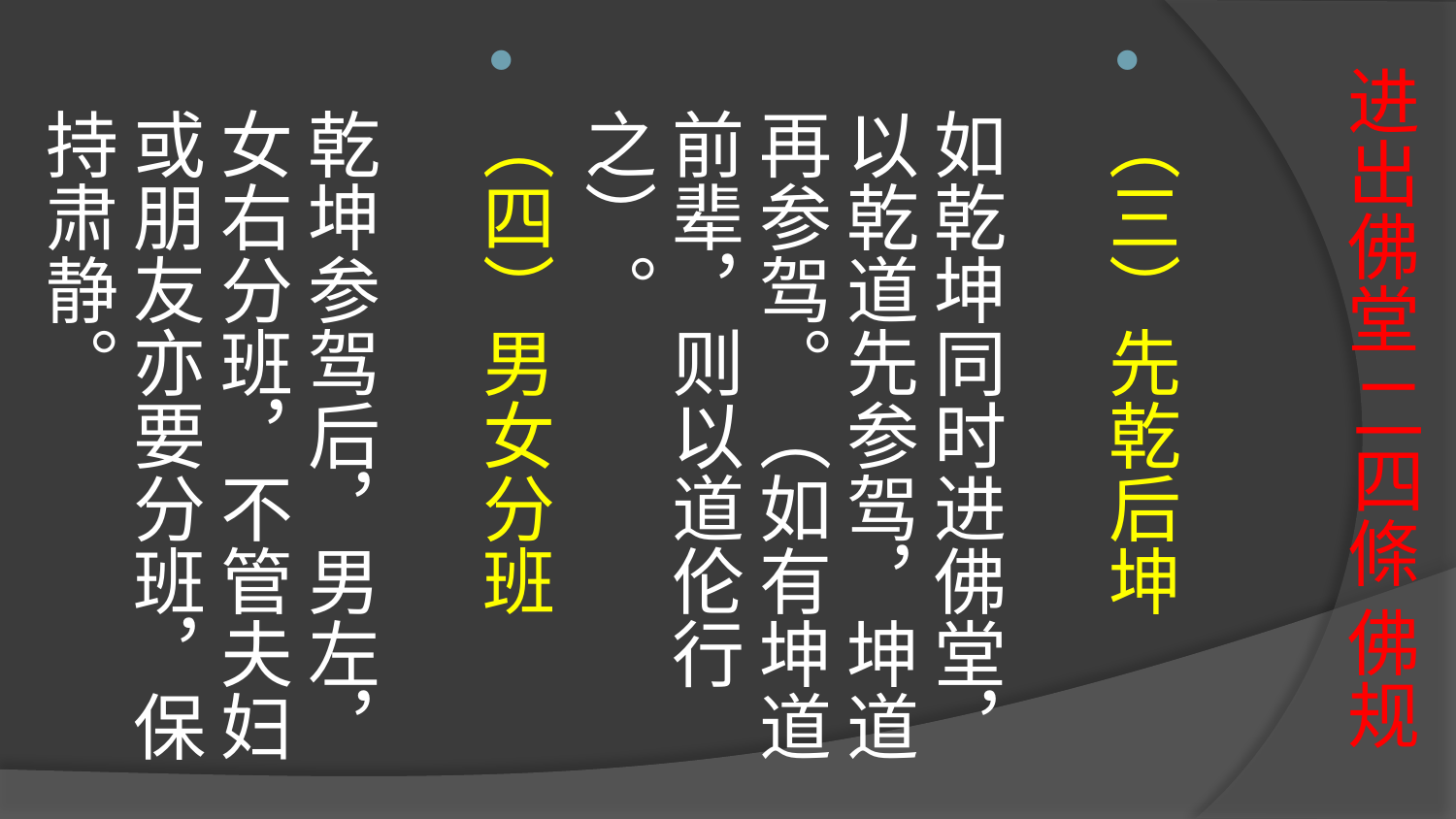

# 进出佛堂 二四條 佛规
（三）先乾后坤
如乾坤同时进佛堂，以乾道先参驾，坤道再参驾。（如有坤道前辈，则以道伦行之）。
（四）男女分班
乾坤参驾后，男左，女右分班，不管夫妇或朋友亦要分班，保持肃静。